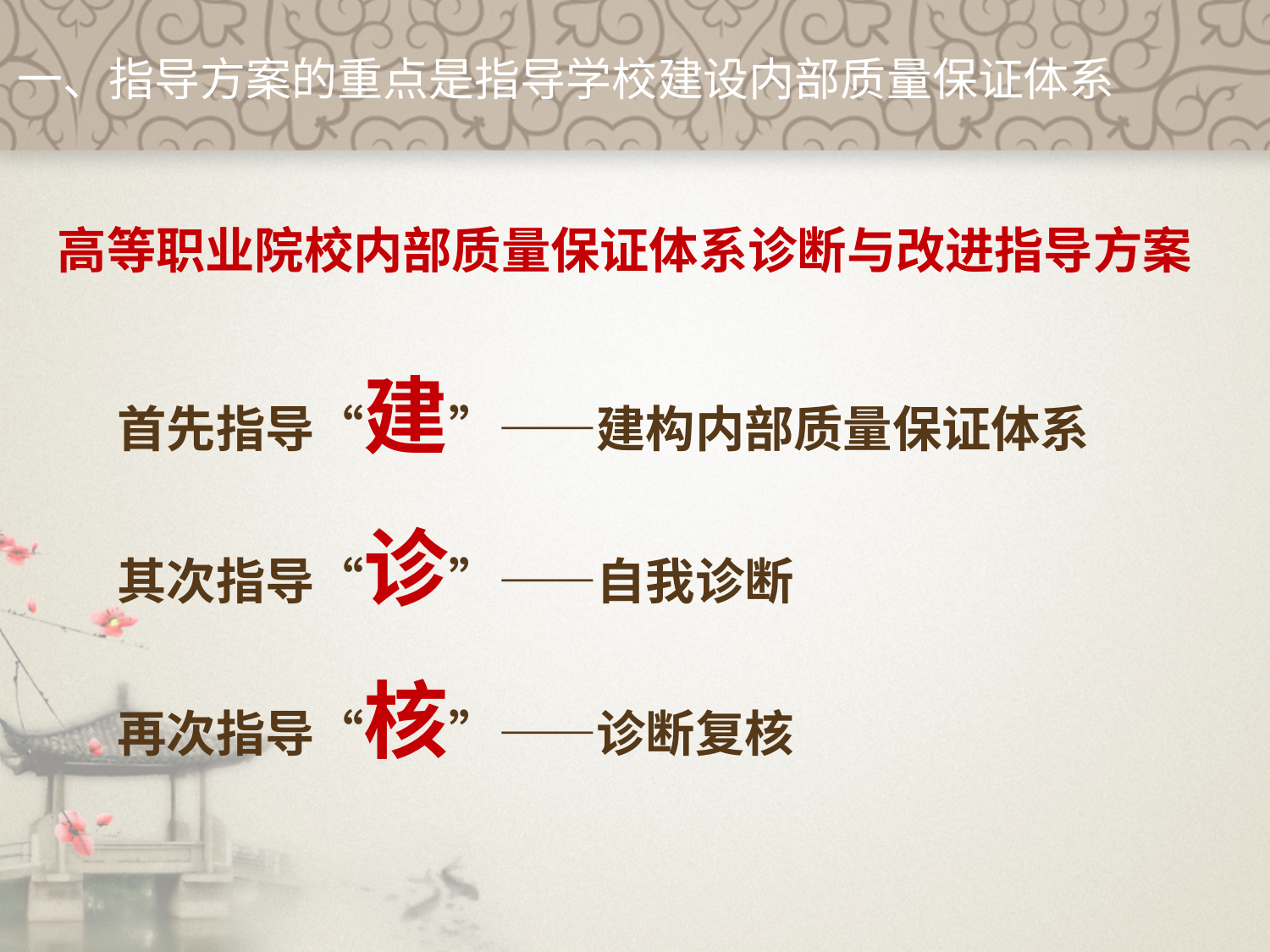

# 一、指导方案的重点是指导学校建设内部质量保证体系
高等职业院校内部质量保证体系诊断与改进指导方案
首先指导“建”——建构内部质量保证体系
其次指导“诊”——自我诊断
再次指导“核”——诊断复核